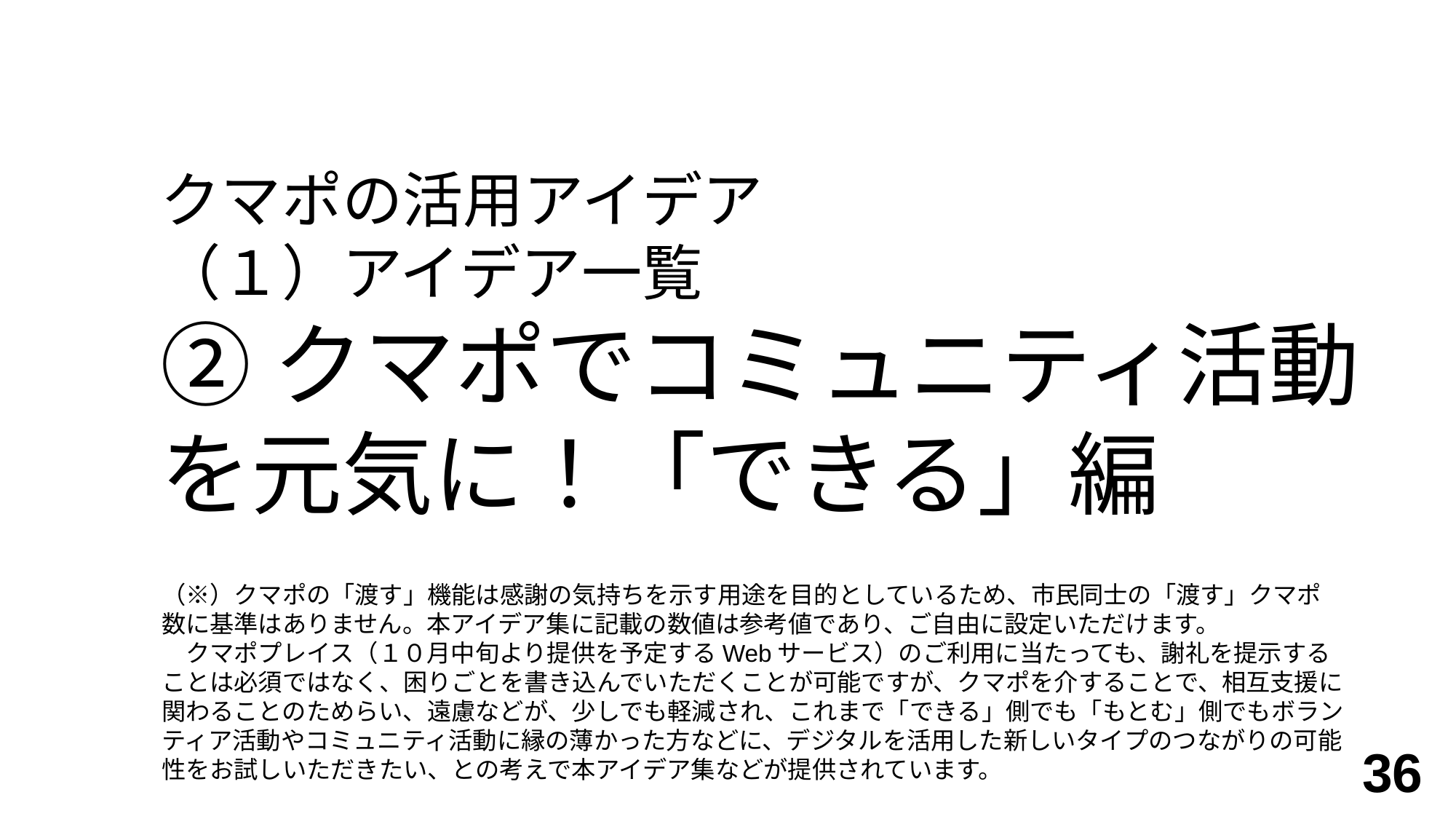

クマポの活用アイデア
（１）アイデア一覧
②クマポでコミュニティ活動を元気に！「できる」編
（※）クマポの「渡す」機能は感謝の気持ちを示す用途を目的としているため、市民同士の「渡す」クマポ数に基準はありません。本アイデア集に記載の数値は参考値であり、ご自由に設定いただけます。
　クマポプレイス（１０月中旬より提供を予定するWebサービス）のご利用に当たっても、謝礼を提示することは必須ではなく、困りごとを書き込んでいただくことが可能ですが、クマポを介することで、相互支援に関わることのためらい、遠慮などが、少しでも軽減され、これまで「できる」側でも「もとむ」側でもボランティア活動やコミュニティ活動に縁の薄かった方などに、デジタルを活用した新しいタイプのつながりの可能性をお試しいただきたい、との考えで本アイデア集などが提供されています。
36